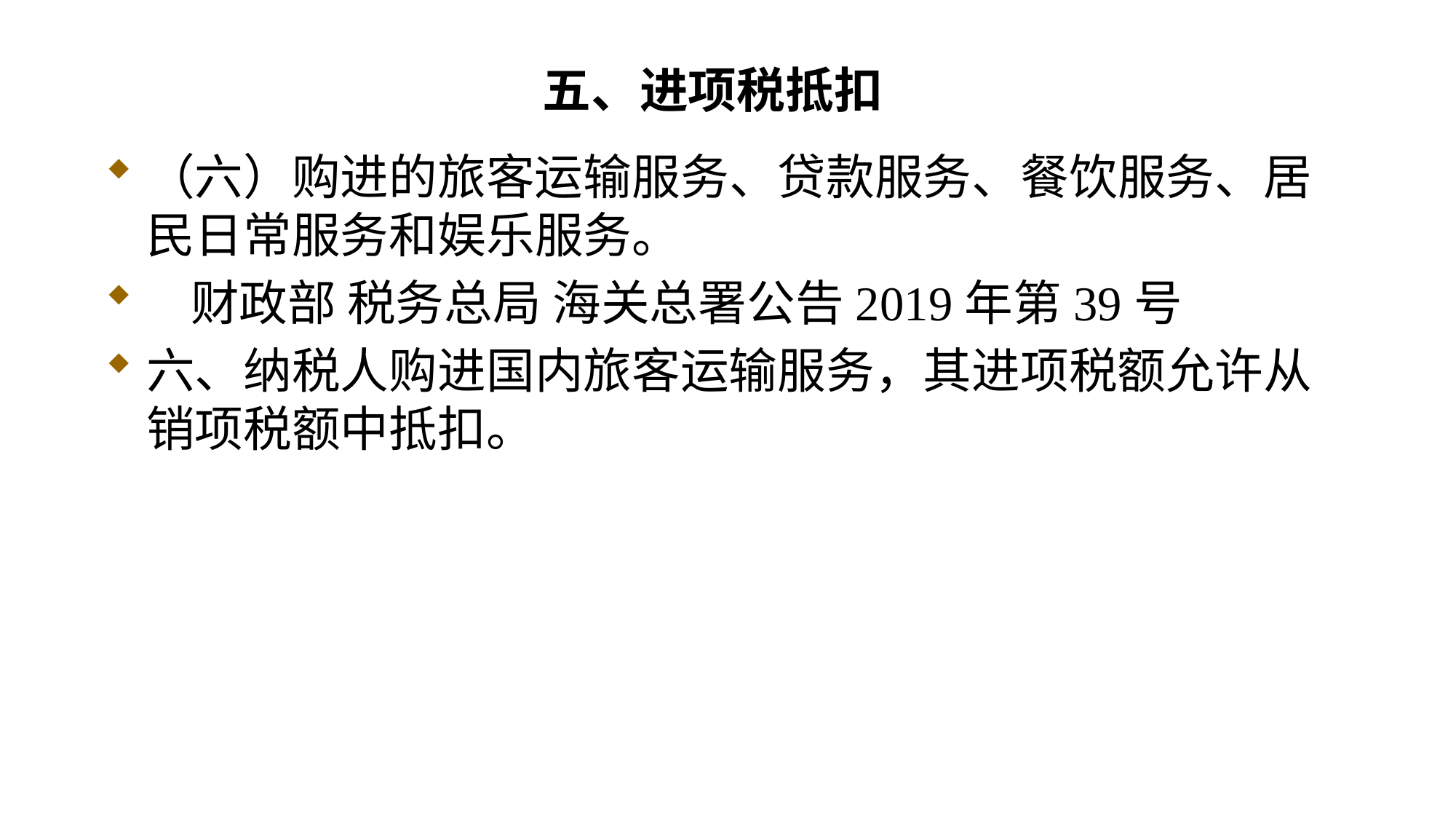

# 五、进项税抵扣
（六）购进的旅客运输服务、贷款服务、餐饮服务、居民日常服务和娱乐服务。
   财政部 税务总局 海关总署公告2019年第39号
六、纳税人购进国内旅客运输服务，其进项税额允许从销项税额中抵扣。